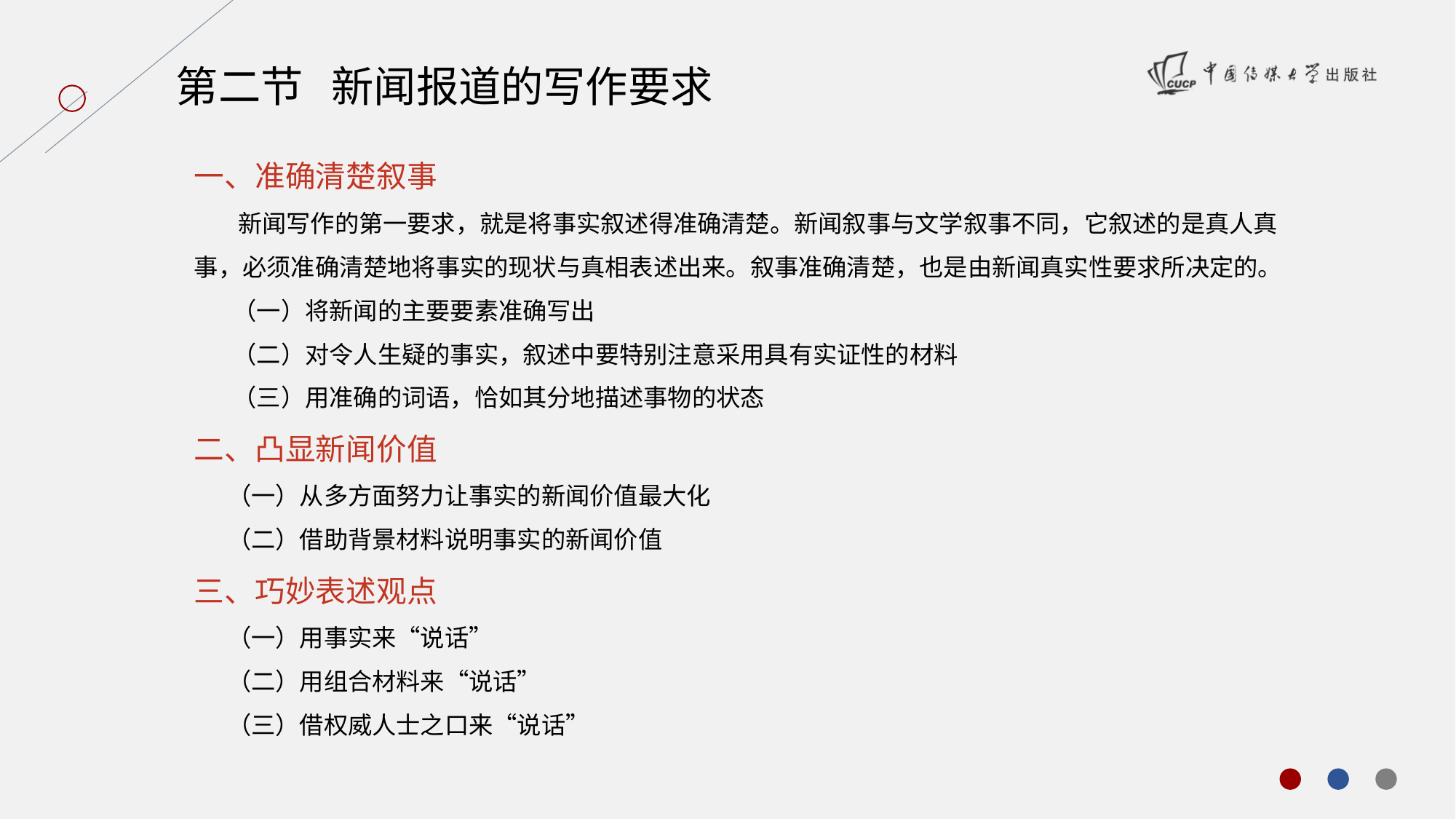

第二节   新闻报道的写作要求

一、准确清楚叙事
       新闻写作的第一要求，就是将事实叙述得准确清楚。新闻叙事与文学叙事不同，它叙述的是真人真事，必须准确清楚地将事实的现状与真相表述出来。叙事准确清楚，也是由新闻真实性要求所决定的。
      （一）将新闻的主要要素准确写出
      （二）对令人生疑的事实，叙述中要特别注意采用具有实证性的材料
      （三）用准确的词语，恰如其分地描述事物的状态
二、凸显新闻价值
     （一）从多方面努力让事实的新闻价值最大化
     （二）借助背景材料说明事实的新闻价值
三、巧妙表述观点
     （一）用事实来“说话”
     （二）用组合材料来“说话”
     （三）借权威人士之口来“说话”